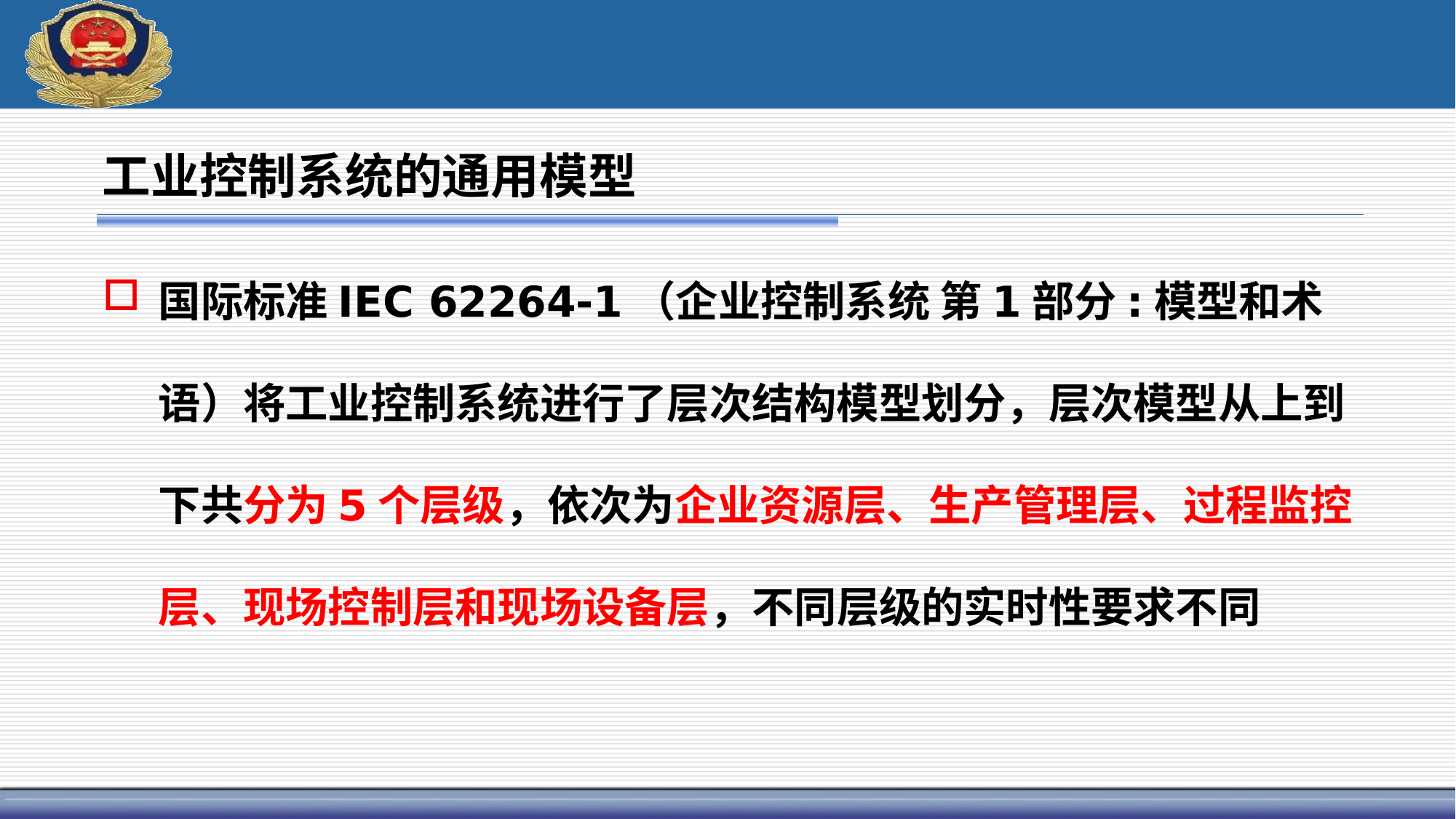

# 工业控制系统的通用模型
国际标准IEC 62264-1（企业控制系统 第1部分:模型和术语）将工业控制系统进行了层次结构模型划分，层次模型从上到下共分为5个层级，依次为企业资源层、生产管理层、过程监控层、现场控制层和现场设备层，不同层级的实时性要求不同
85